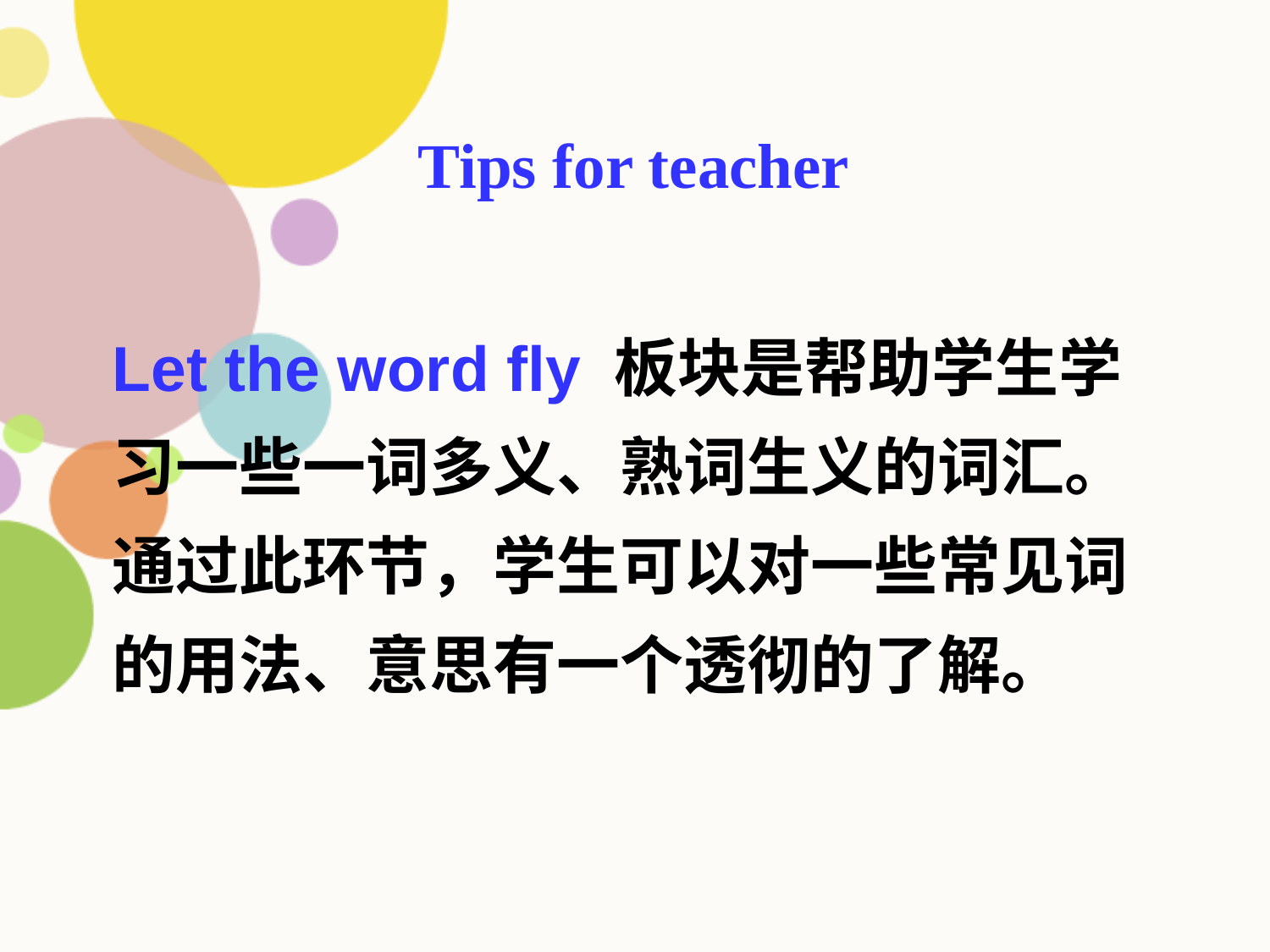

Tips for teacher
Let the word fly 板块是帮助学生学
习一些一词多义、熟词生义的词汇。
通过此环节，学生可以对一些常见词
的用法、意思有一个透彻的了解。